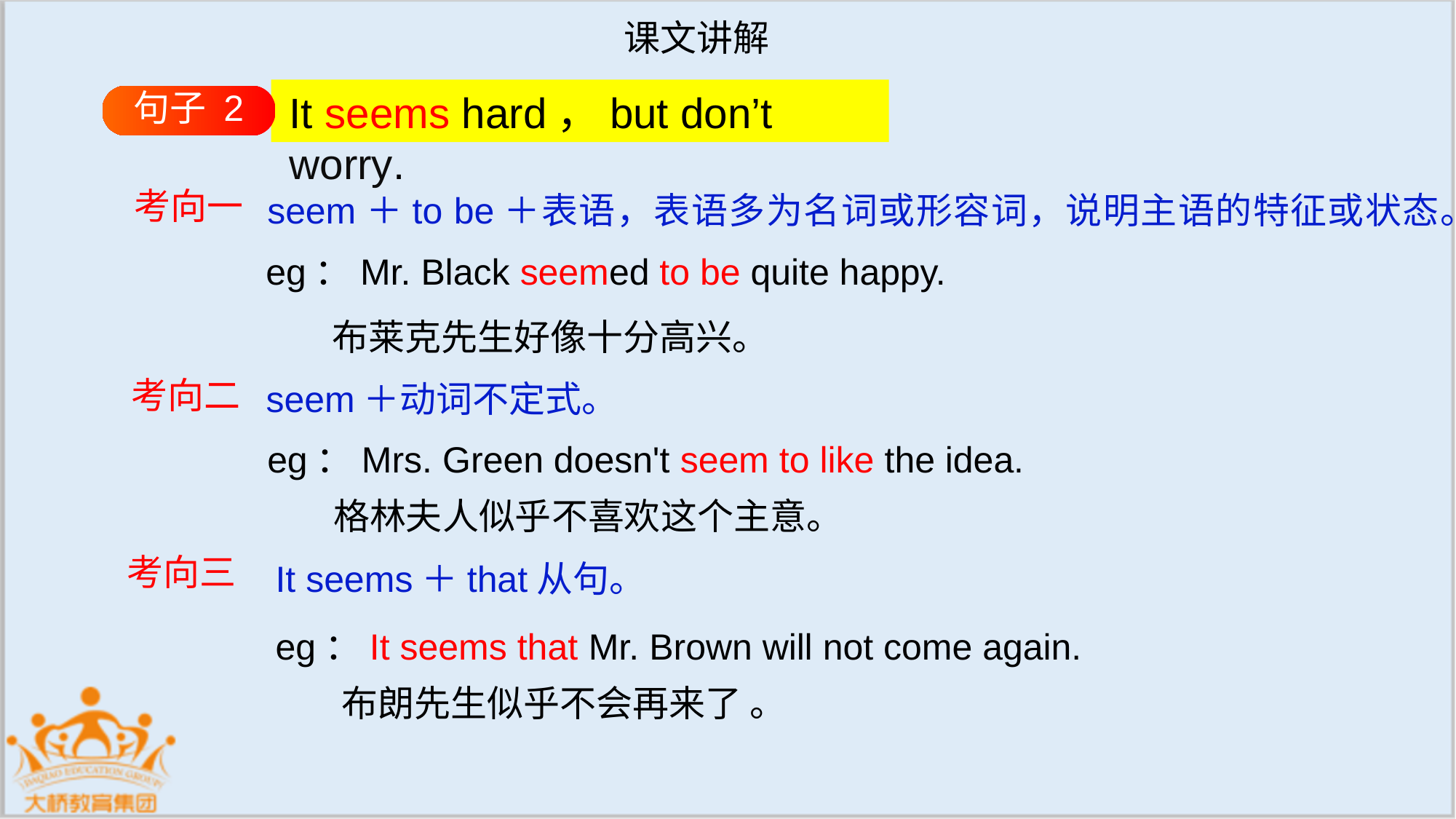

课文讲解

句子 2
It seems hard，but don’t worry.

seem＋to be＋表语，表语多为名词或形容词，说明主语的特征或状态。
考向一
eg：Mr. Black seemed to be quite happy.
       布莱克先生好像十分高兴。
seem＋动词不定式。
考向二
eg：Mrs. Green doesn't seem to like the idea.
       格林夫人似乎不喜欢这个主意。
It seems＋that从句。
考向三
eg：It seems that Mr. Brown will not come again.
       布朗先生似乎不会再来了 。